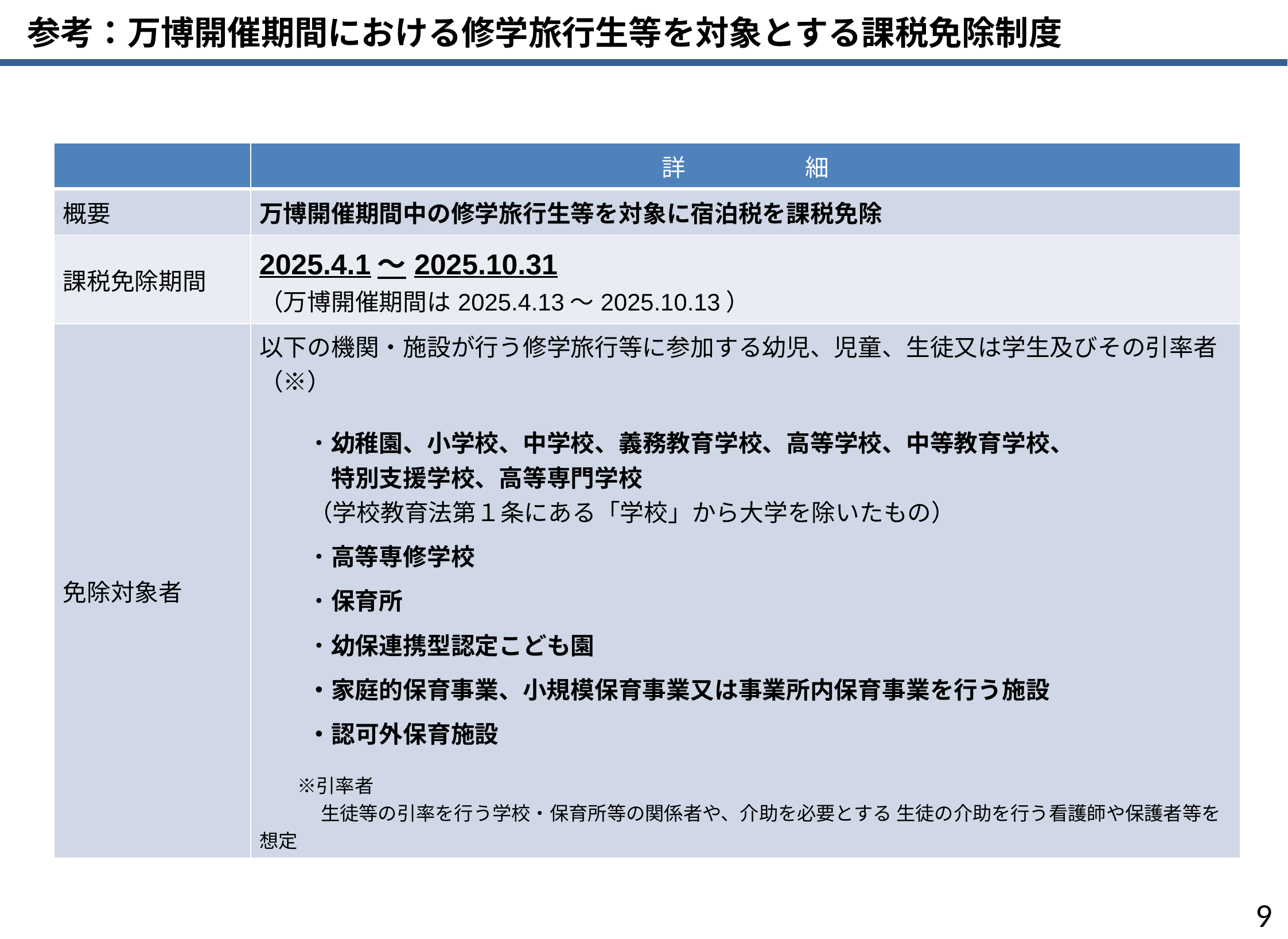

参考：万博開催期間における修学旅行生等を対象とする課税免除制度

|  | 詳　　　　　細 |
| --- | --- |
| 概要 | 万博開催期間中の修学旅行生等を対象に宿泊税を課税免除 |
| 課税免除期間 | 2025.4.1～2025.10.31 （万博開催期間は2025.4.13～2025.10.13） |
| 免除対象者 | 以下の機関・施設が行う修学旅行等に参加する幼児、児童、生徒又は学生及びその引率者（※） 　　・幼稚園、小学校、中学校、義務教育学校、高等学校、中等教育学校、 　　　特別支援学校、高等専門学校 （学校教育法第１条にある「学校」から大学を除いたもの） 　　・高等専修学校 　　・保育所 　　・幼保連携型認定こども園 　　・家庭的保育事業、小規模保育事業又は事業所内保育事業を行う施設 　　・認可外保育施設 　　※引率者 　　　 生徒等の引率を行う学校・保育所等の関係者や、介助を必要とする 生徒の介助を行う看護師や保護者等を想定 |
9